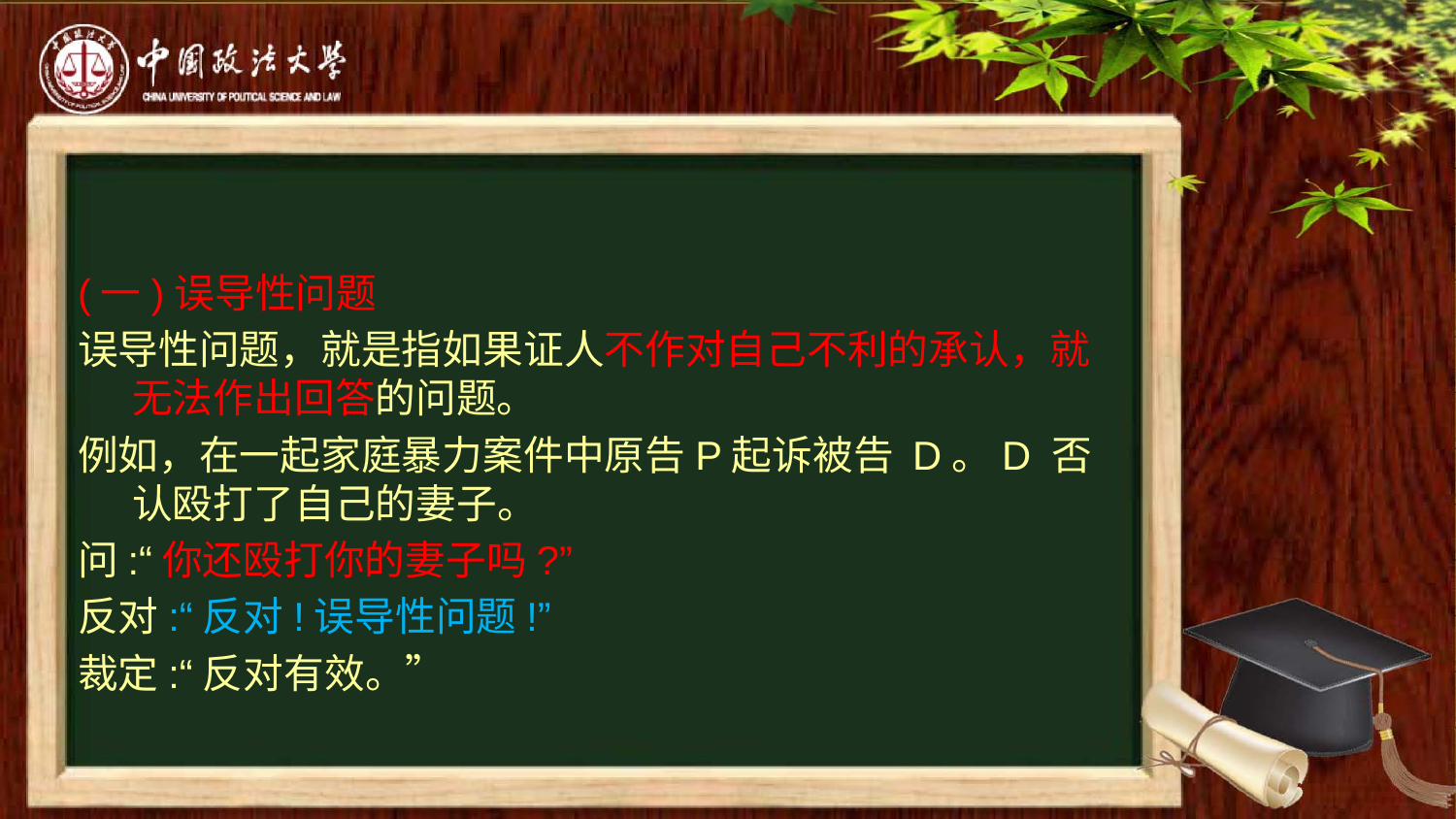

#
(一)误导性问题
误导性问题，就是指如果证人不作对自己不利的承认，就无法作出回答的问题。
例如，在一起家庭暴力案件中原告P起诉被告 D。D 否认殴打了自己的妻子。
问:“你还殴打你的妻子吗?”
反对:“反对!误导性问题!”
裁定:“反对有效。”